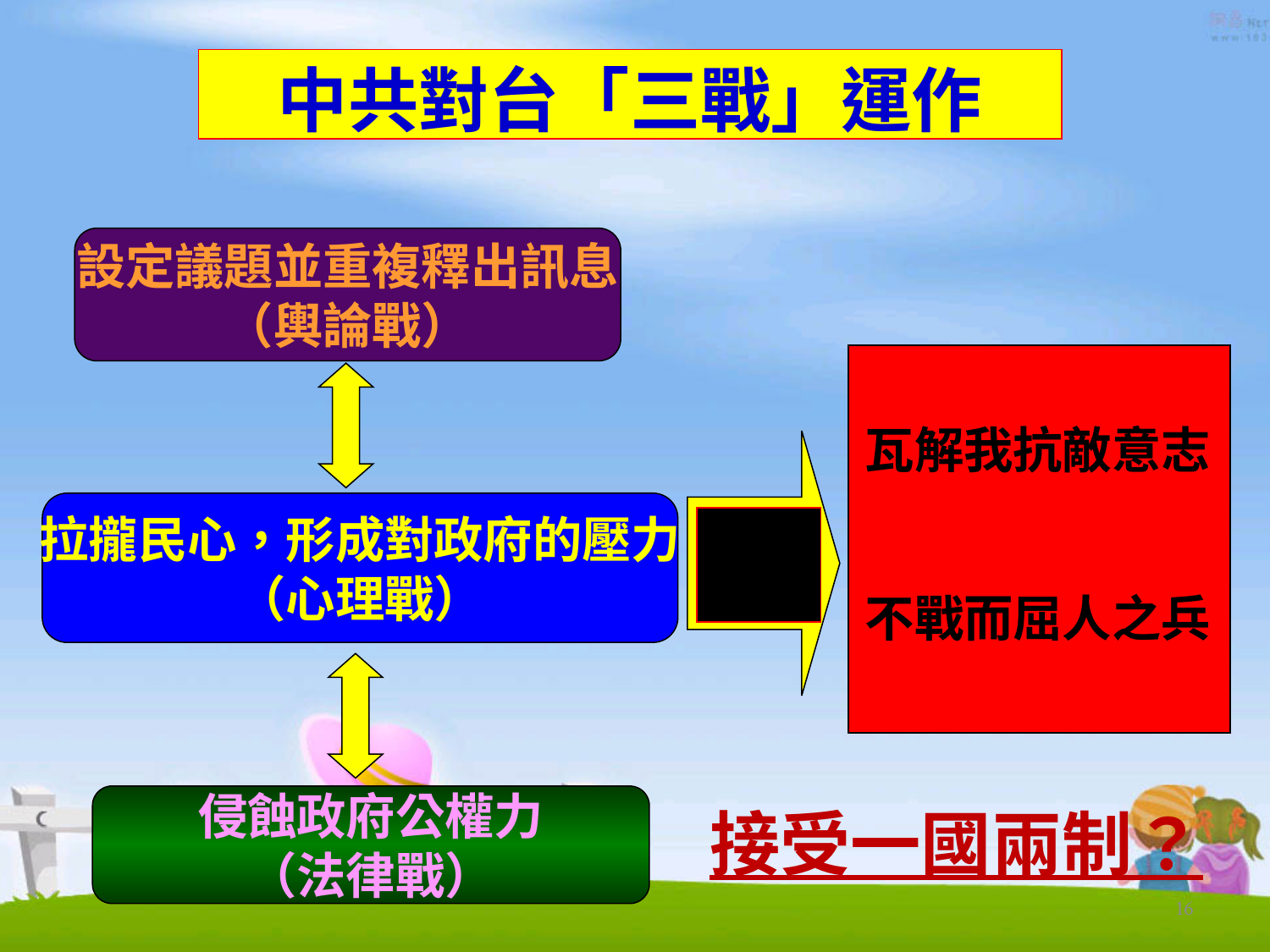

中共對台「三戰」運作

瓦解我抗敵意志

不戰而屈人之兵

作戰目標
設定議題並重複釋出訊息
（輿論戰）
拉攏民心，形成對政府的壓力
（心理戰）

侵蝕政府公權力
（法律戰）

接受一國兩制？
16